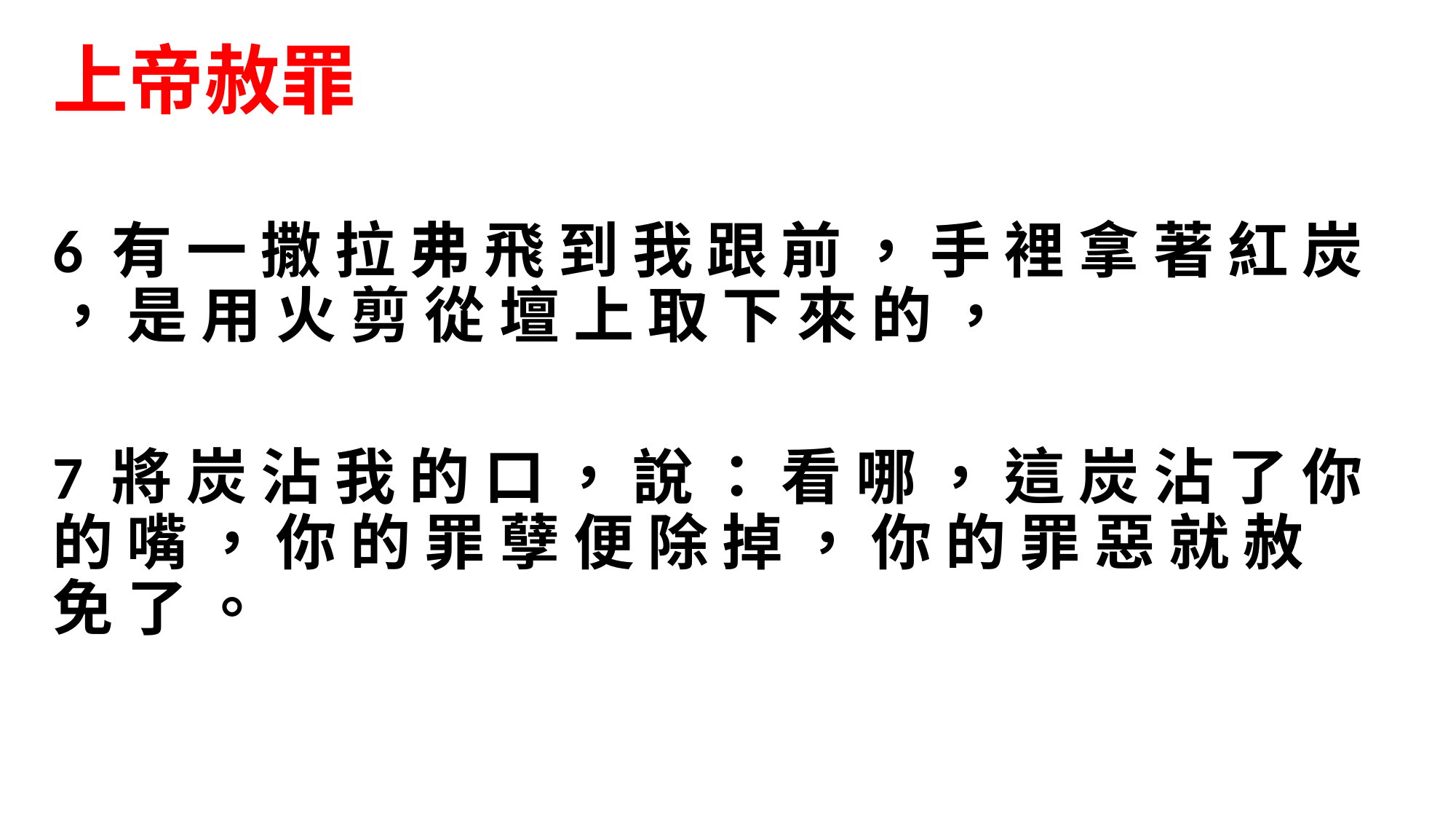

上帝赦罪

6 有 一 撒 拉 弗 飛 到 我 跟 前 ， 手 裡 拿 著 紅 炭 ， 是 用 火 剪 從 壇 上 取 下 來 的 ，

7 將 炭 沾 我 的 口 ， 說 ： 看 哪 ， 這 炭 沾 了 你 的 嘴 ， 你 的 罪 孽 便 除 掉 ， 你 的 罪 惡 就 赦 免 了 。